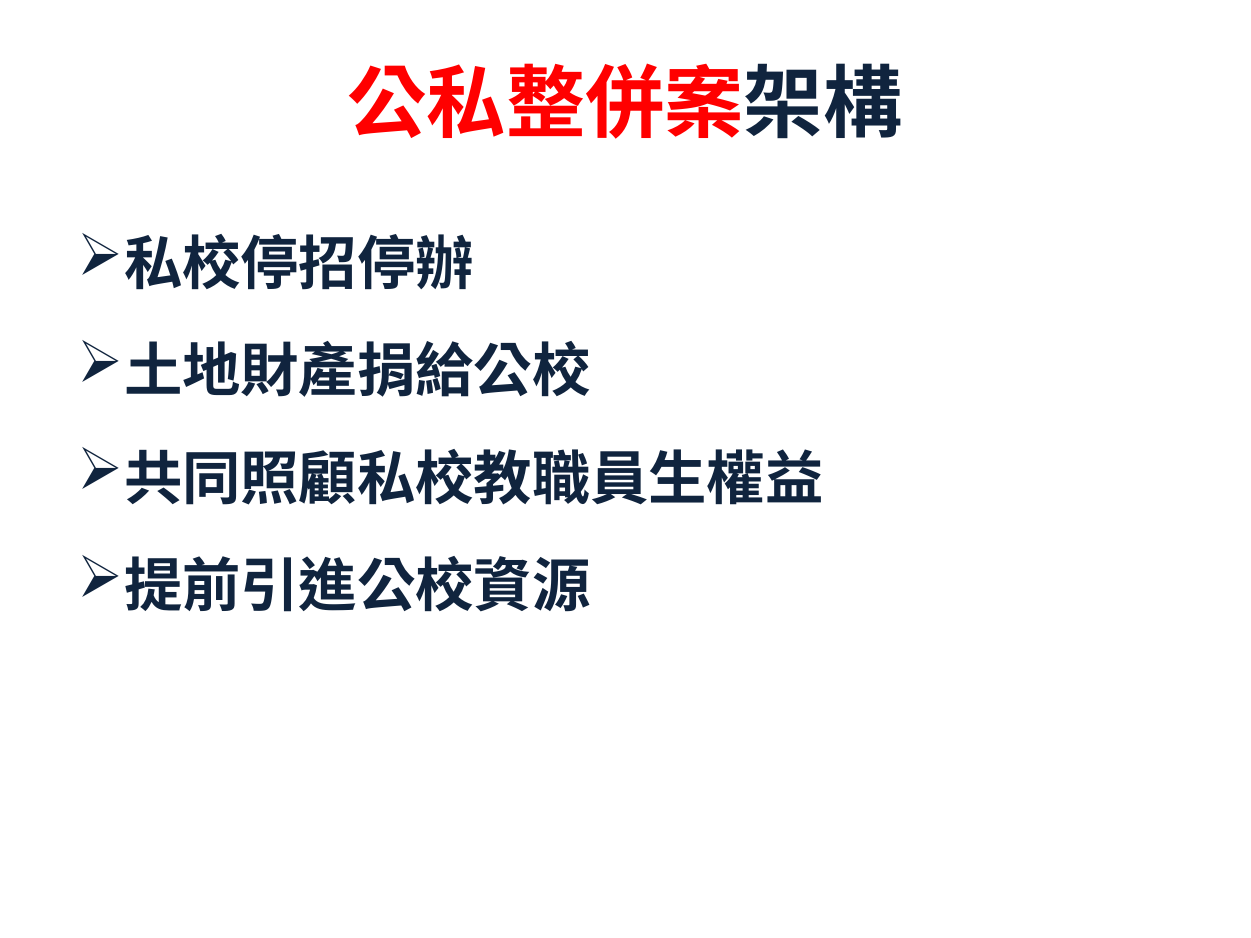

# 公私整併案架構
私校停招停辦
土地財產捐給公校
共同照顧私校教職員生權益
提前引進公校資源